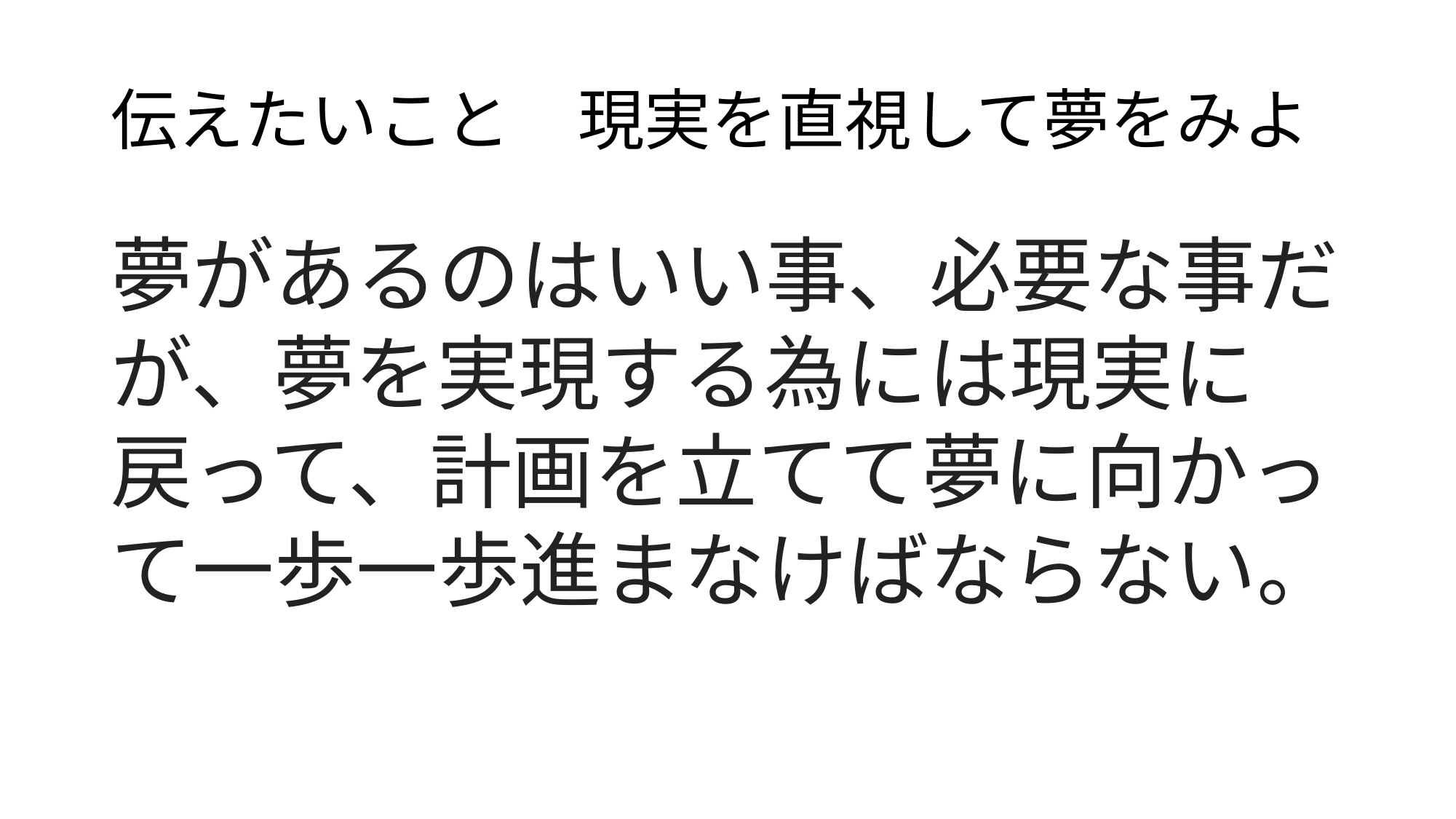

# 伝えたいこと　現実を直視して夢をみよ
夢があるのはいい事、必要な事だが、夢を実現する為には現実に戻って、計画を立てて夢に向かって一歩一歩進まなけばならない。